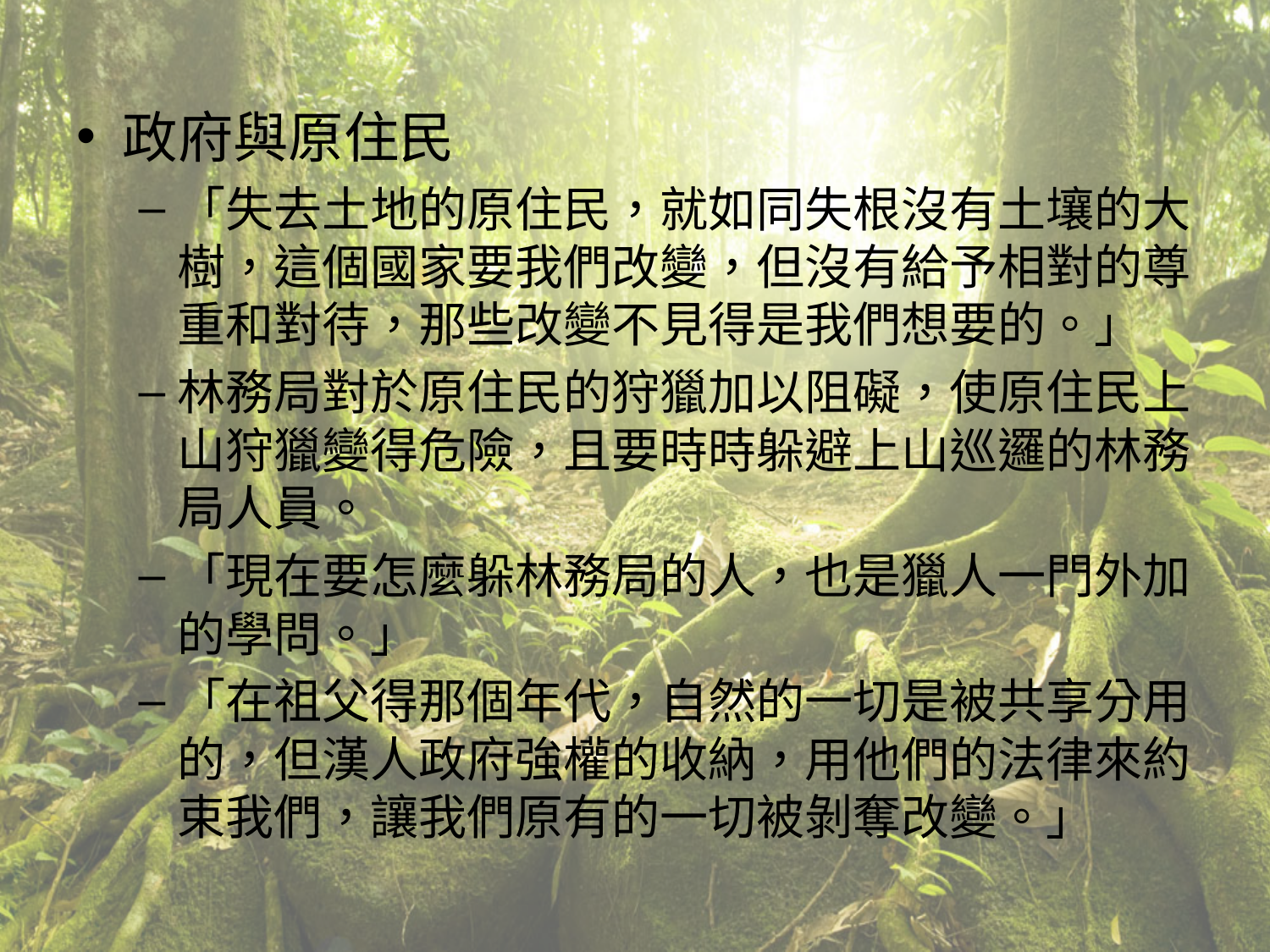

政府與原住民
「失去土地的原住民，就如同失根沒有土壤的大樹，這個國家要我們改變，但沒有給予相對的尊重和對待，那些改變不見得是我們想要的。」
林務局對於原住民的狩獵加以阻礙，使原住民上山狩獵變得危險，且要時時躲避上山巡邏的林務局人員。
「現在要怎麼躲林務局的人，也是獵人一門外加的學問。」
「在祖父得那個年代，自然的一切是被共享分用的，但漢人政府強權的收納，用他們的法律來約束我們，讓我們原有的一切被剝奪改變。」